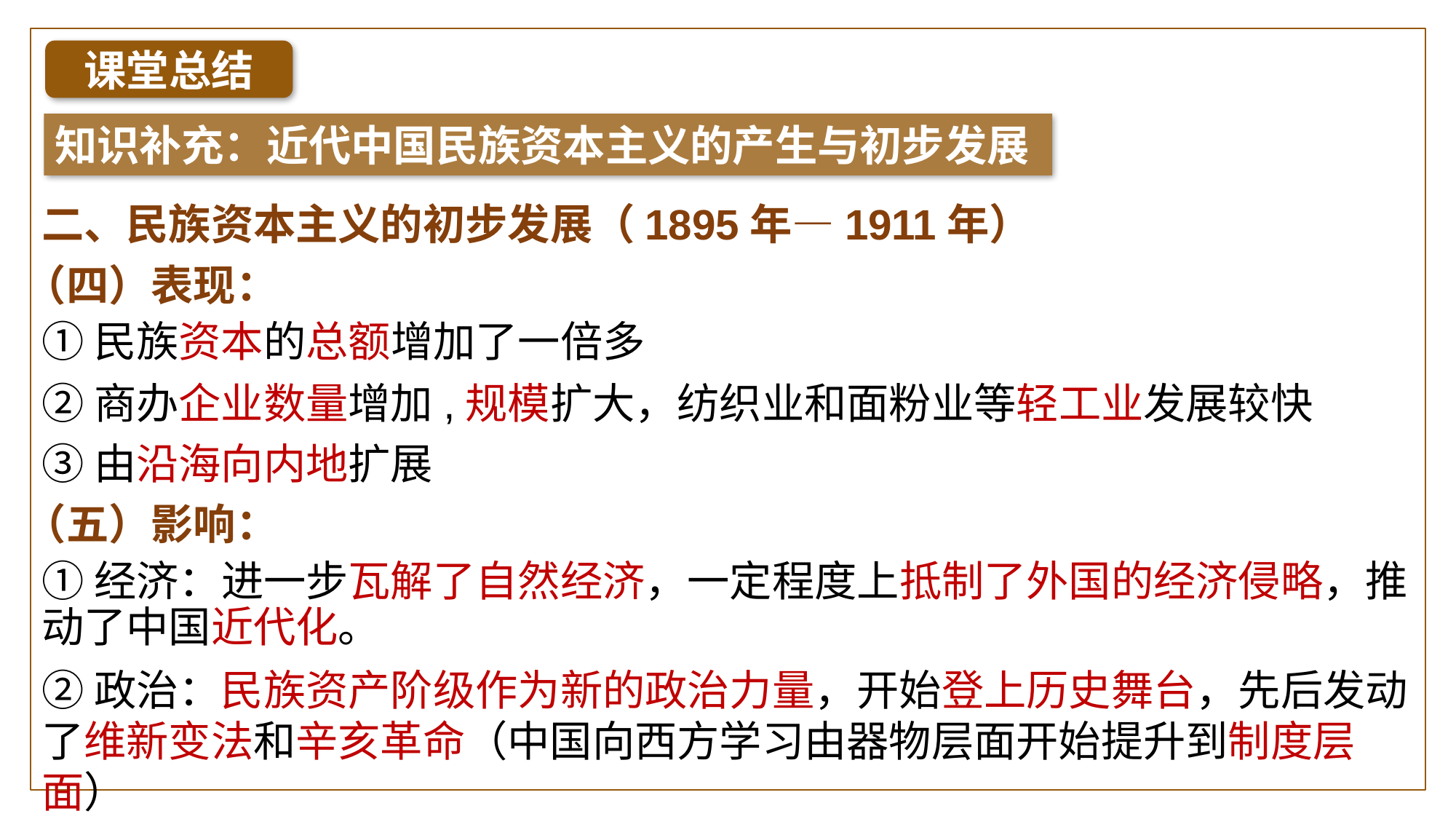

课堂总结
知识补充：近代中国民族资本主义的产生与初步发展
二、民族资本主义的初步发展（1895年—1911年）
（四）表现：
①民族资本的总额增加了一倍多
②商办企业数量增加,规模扩大，纺织业和面粉业等轻工业发展较快
③由沿海向内地扩展
（五）影响：
①经济：进一步瓦解了自然经济，一定程度上抵制了外国的经济侵略，推动了中国近代化。
②政治：民族资产阶级作为新的政治力量，开始登上历史舞台，先后发动了维新变法和辛亥革命（中国向西方学习由器物层面开始提升到制度层面）